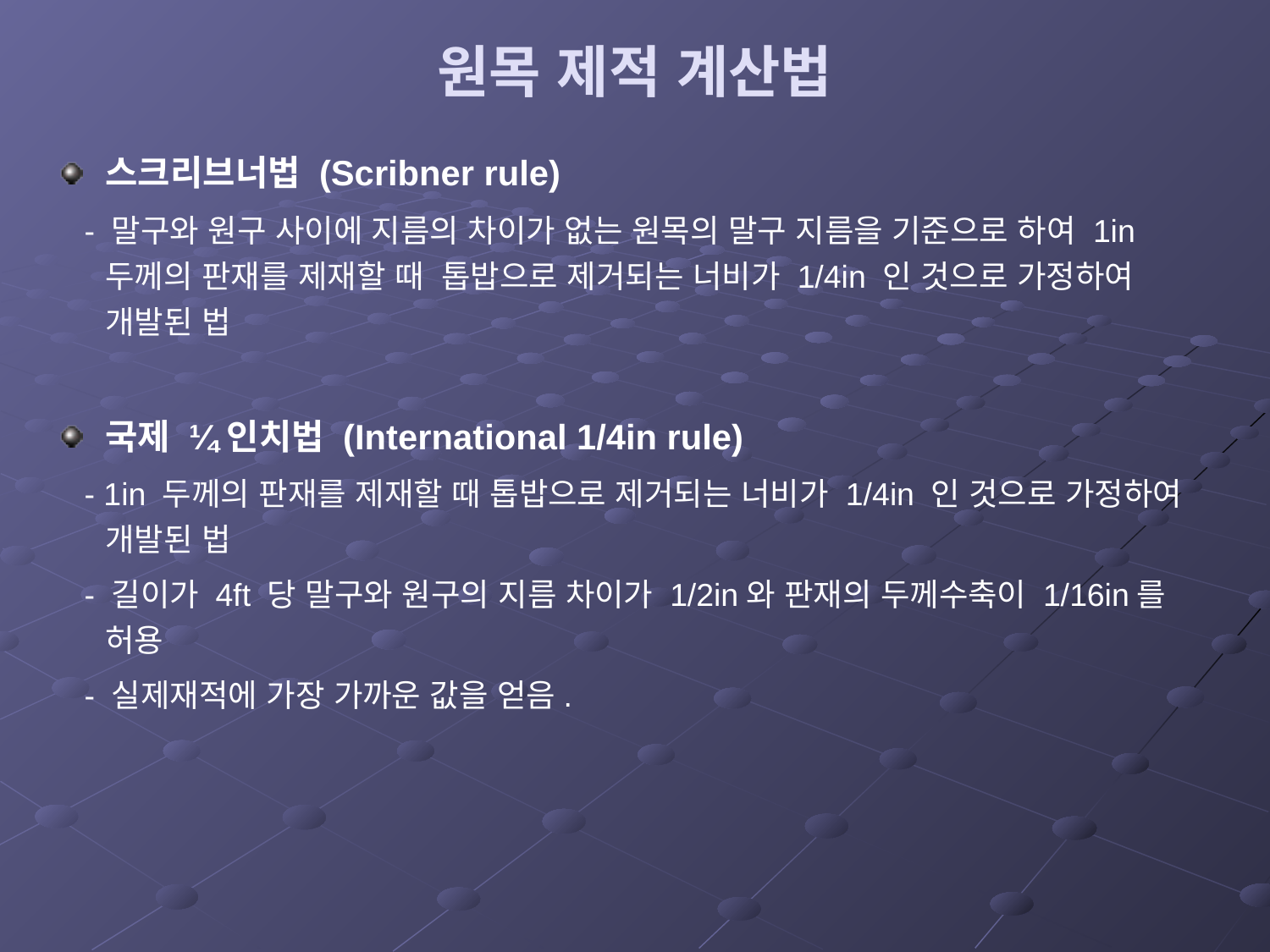

# 원목 제적 계산법
스크리브너법 (Scribner rule)
   - 말구와 원구 사이에 지름의 차이가 없는 원목의 말구 지름을 기준으로 하여 1in 두께의 판재를 제재할 때  톱밥으로 제거되는 너비가 1/4in 인 것으로 가정하여 개발된 법

국제 ¼인치법 (International 1/4in rule)
   - 1in 두께의 판재를 제재할 때 톱밥으로 제거되는 너비가 1/4in 인 것으로 가정하여 개발된 법
   - 길이가 4ft 당 말구와 원구의 지름 차이가 1/2in와 판재의 두께수축이 1/16in를 허용
   - 실제재적에 가장 가까운 값을 얻음.